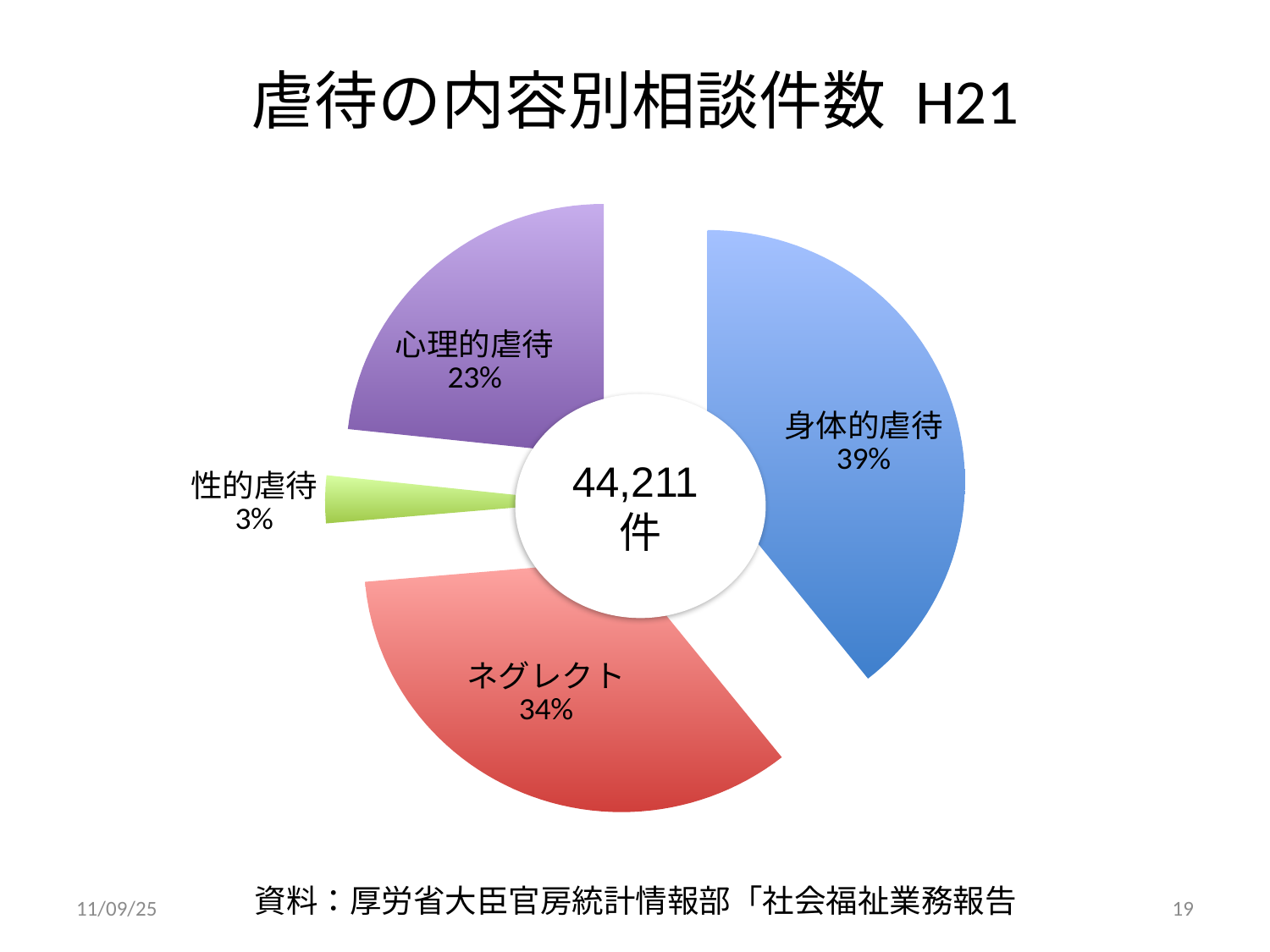

# 虐待の内容別相談件数 H21

### Chart

| Category | 売上高 |
|---|---|
| 身体的虐待 | 17371.0 |
| ネグレクト | 15185.0 |
| 性的虐待 | 1350.0 |
| 心理的虐待 | 10305.0 |
44,211件
資料：厚労省大臣官房統計情報部「社会福祉業務報告
11/09/25
19